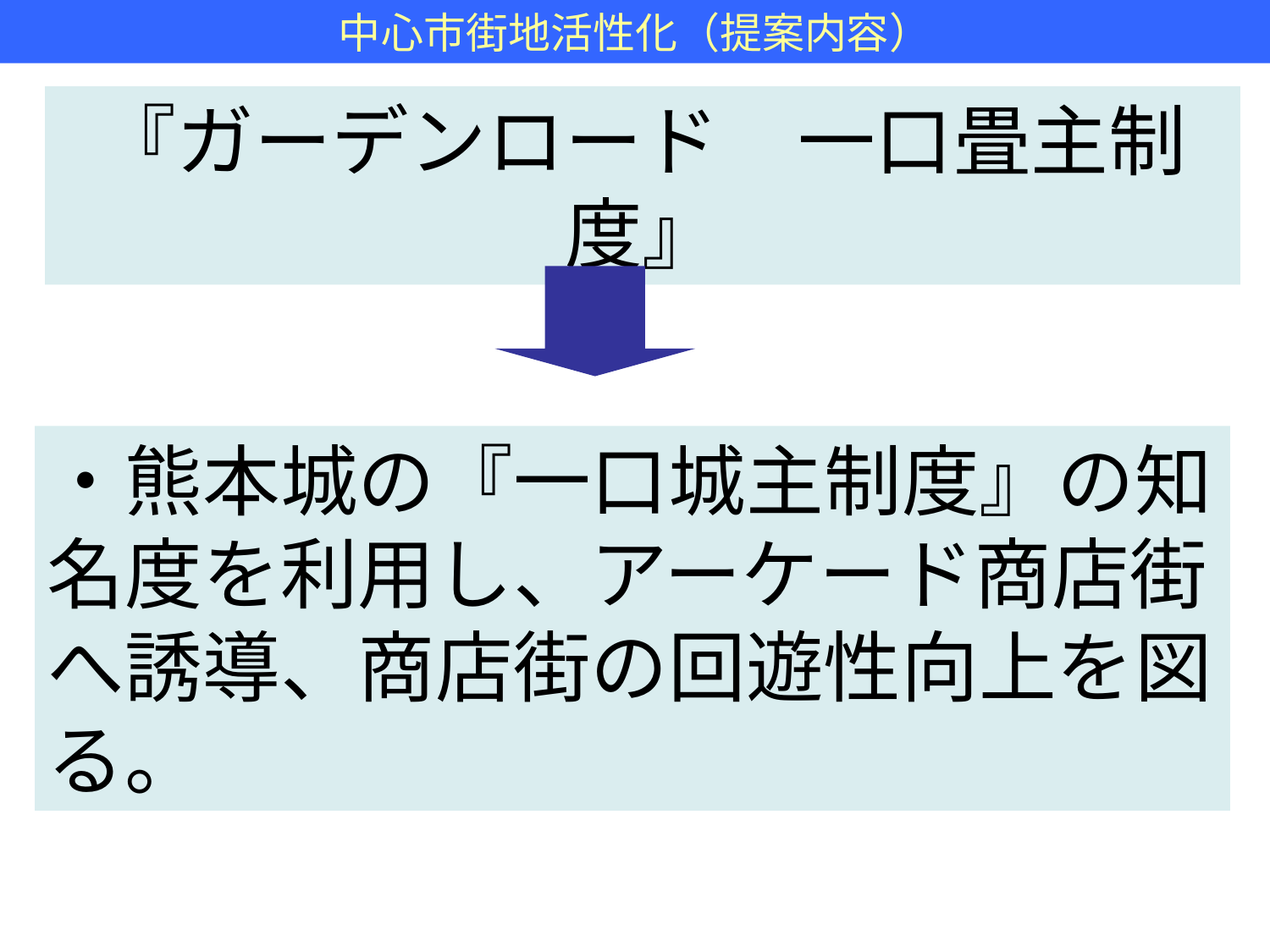

中心市街地活性化（提案内容）
『ガーデンロード　一口畳主制度』

・熊本城の『一口城主制度』の知名度を利用し、アーケード商店街へ誘導、商店街の回遊性向上を図る。